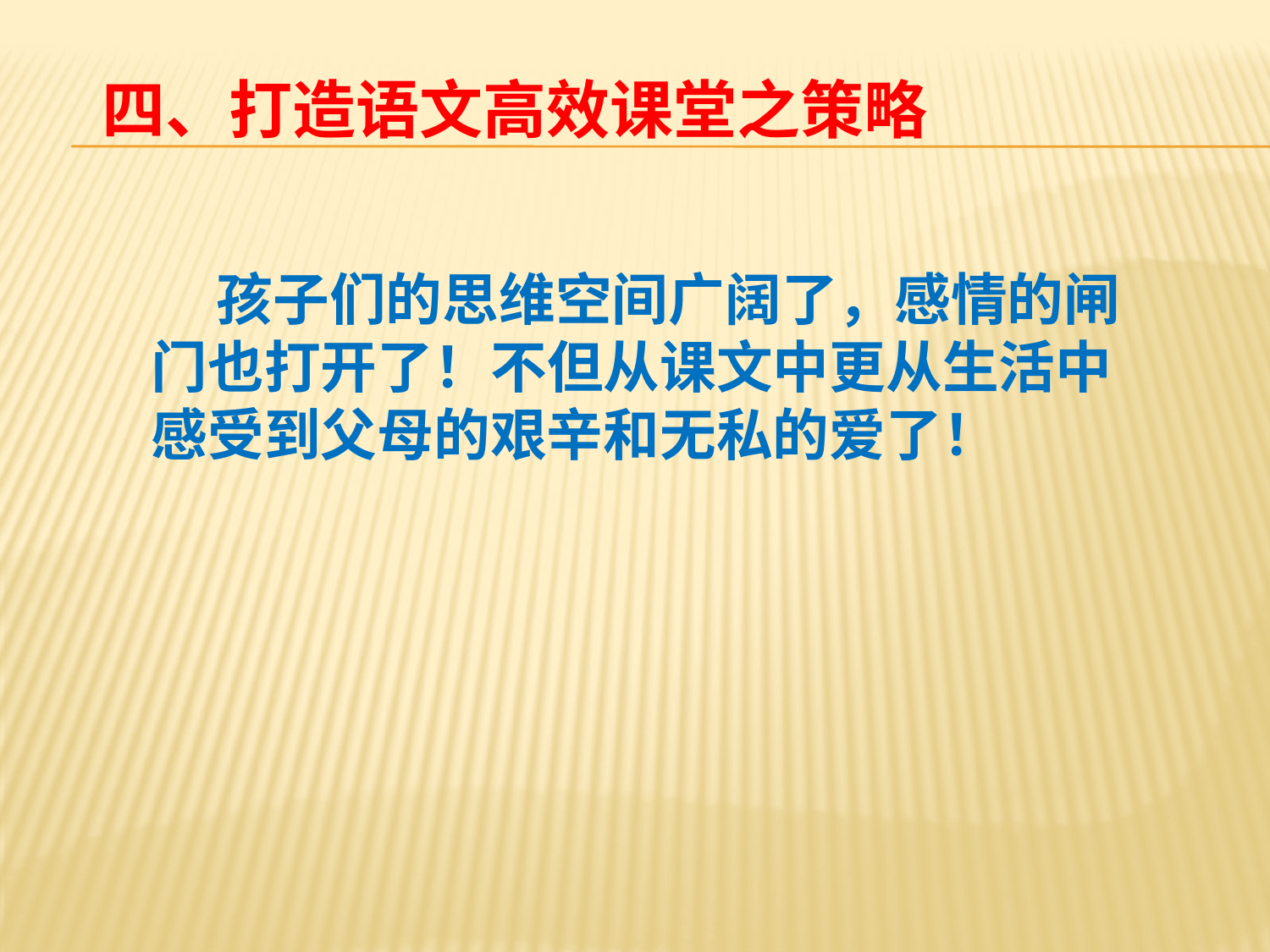

# 四、打造语文高效课堂之策略
    孩子们的思维空间广阔了，感情的闸门也打开了！不但从课文中更从生活中感受到父母的艰辛和无私的爱了！